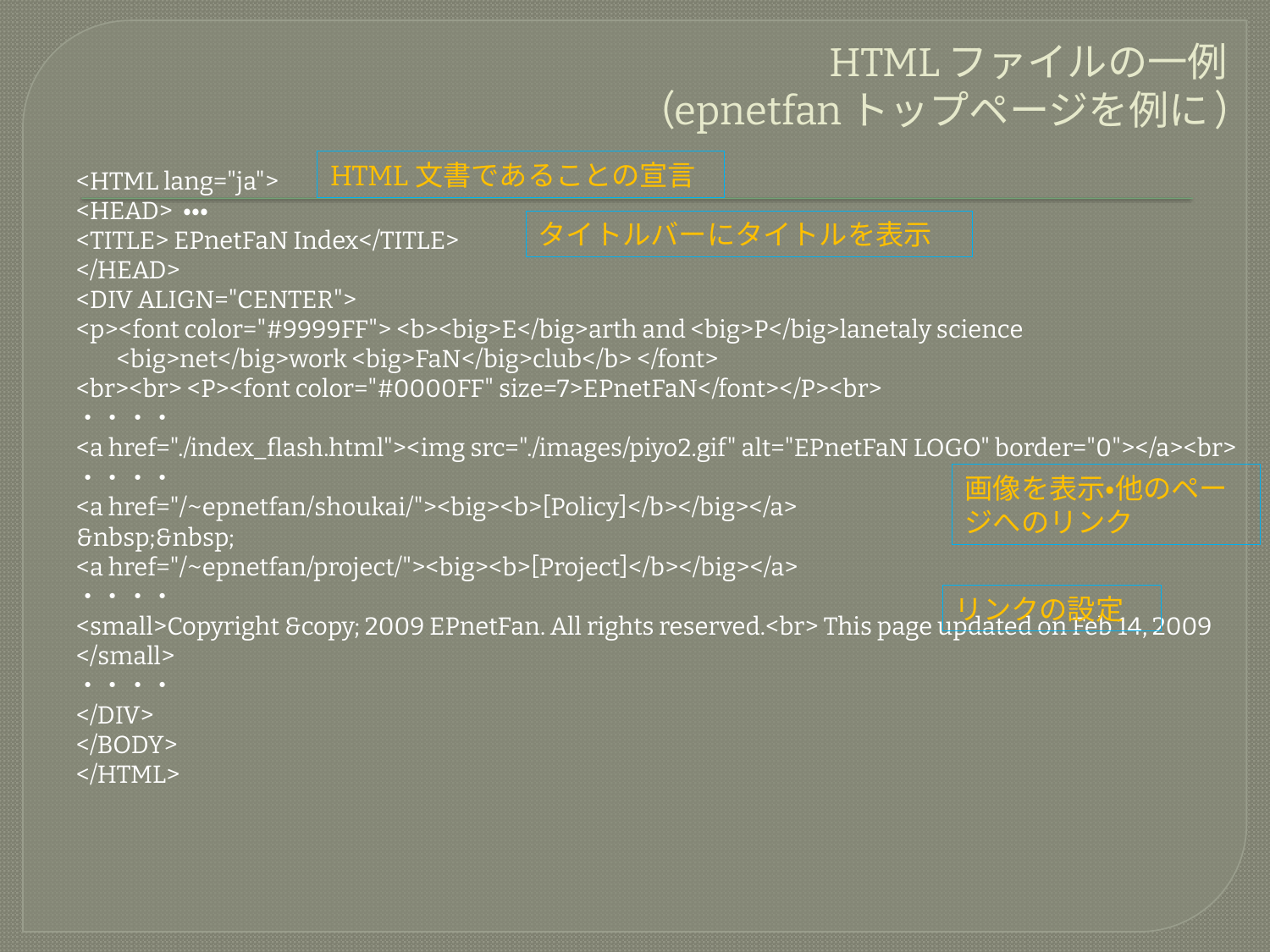

# HTMLファイルの一例 (epnetfanトップページを例に)
HTML文書であることの宣言
<HTML lang="ja">
<HEAD> ・・・
<TITLE> EPnetFaN Index</TITLE>
</HEAD>
<DIV ALIGN="CENTER">
<p><font color="#9999FF"> <b><big>E</big>arth and <big>P</big>lanetaly science <big>net</big>work <big>FaN</big>club</b> </font>
<br><br> <P><font color="#0000FF" size=7>EPnetFaN</font></P><br>
・・・・
<a href="./index_flash.html"><img src="./images/piyo2.gif" alt="EPnetFaN LOGO" border="0"></a><br>
・・・・
<a href="/~epnetfan/shoukai/"><big><b>[Policy]</b></big></a>
&nbsp;&nbsp;
<a href="/~epnetfan/project/"><big><b>[Project]</b></big></a>
・・・・
<small>Copyright &copy; 2009 EPnetFan. All rights reserved.<br> This page updated on Feb 14, 2009
</small>
・・・・
</DIV>
</BODY>
</HTML>
タイトルバーにタイトルを表示
画像を表示・他のページへのリンク
リンクの設定